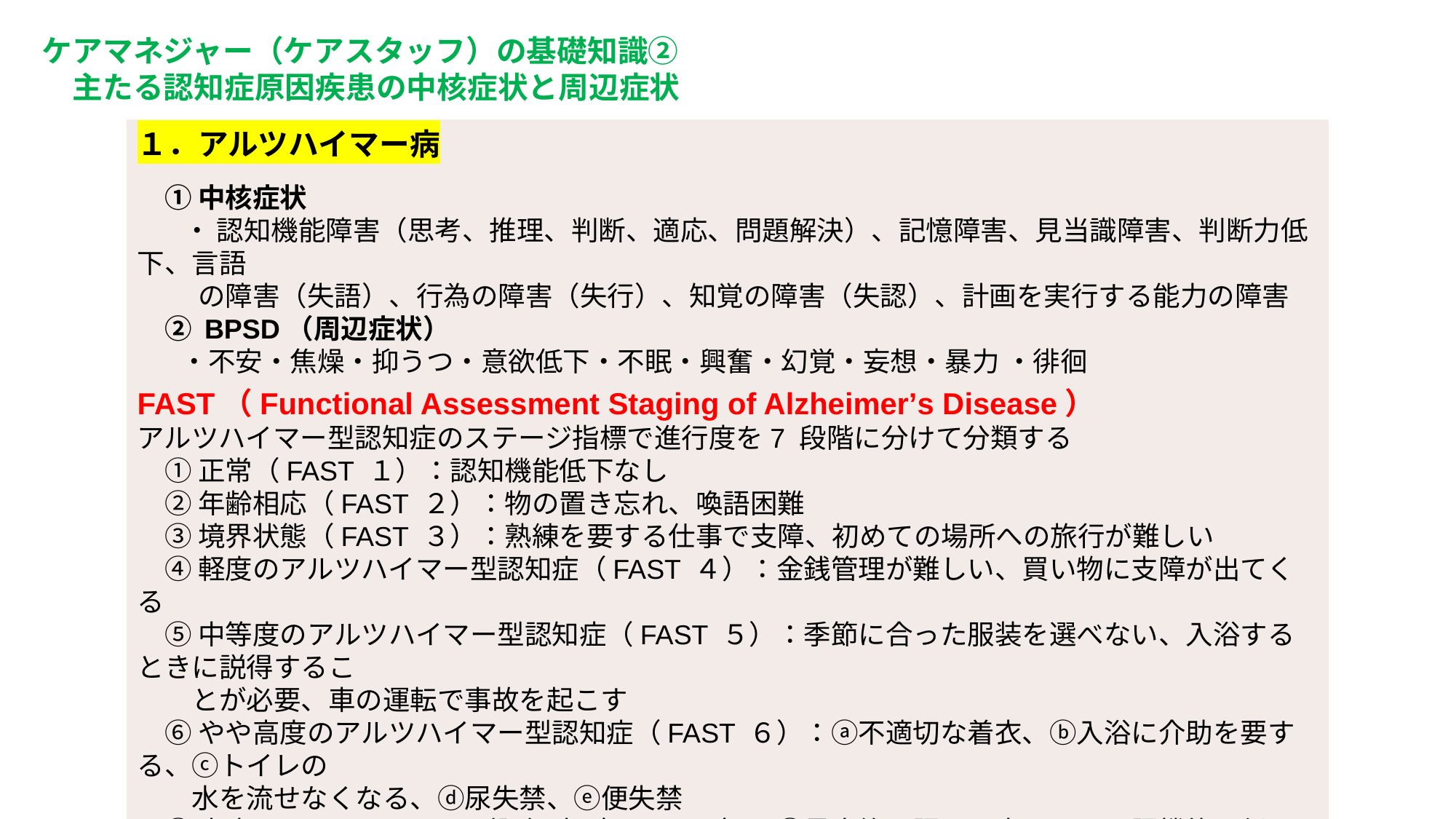

ケアマネジャー（ケアスタッフ）の基礎知識②
　主たる認知症原因疾患の中核症状と周辺症状
１．アルツハイマー病

　① 中核症状
  　・ 認知機能障害（思考、推理、判断、適応、問題解決）、記憶障害、見当識障害、判断力低下、言語
　　 の障害（失語）、行為の障害（失行）、知覚の障害（失認）、計画を実行する能力の障害
　② BPSD（周辺症状）
      ・不安・焦燥・抑うつ・意欲低下・不眠・興奮・幻覚・妄想・暴力 ・徘徊

FAST（Functional Assessment Staging of Alzheimerʼs Disease）
アルツハイマー型認知症のステージ指標で進行度を7 段階に分けて分類する
　① 正常（FAST １）：認知機能低下なし
　② 年齢相応（FAST ２）：物の置き忘れ、喚語困難
　③ 境界状態（FAST ３）：熟練を要する仕事で支障、初めての場所への旅行が難しい
　④ 軽度のアルツハイマー型認知症（FAST ４）：金銭管理が難しい、買い物に支障が出てくる
　⑤ 中等度のアルツハイマー型認知症（FAST ５）：季節に合った服装を選べない、入浴するときに説得するこ
　　とが必要、車の運転で事故を起こす
　⑥ やや高度のアルツハイマー型認知症（FAST ６）：ⓐ不適切な着衣、ⓑ入浴に介助を要する、ⓒトイレの
　　水を流せなくなる、ⓓ尿失禁、ⓔ便失禁
　⑦ 高度のアルツハイマー型認知症（FAST ７）：ⓐ最大約６語に限定された言語機能の低下、ⓑ理解しう
　　る語彙はただ一つの単語、 ⓒ歩行能力の喪失、ⓓ着座能力の喪失、 ⓔ笑う能力の喪失、ⓕ昏迷及び
　　昏睡